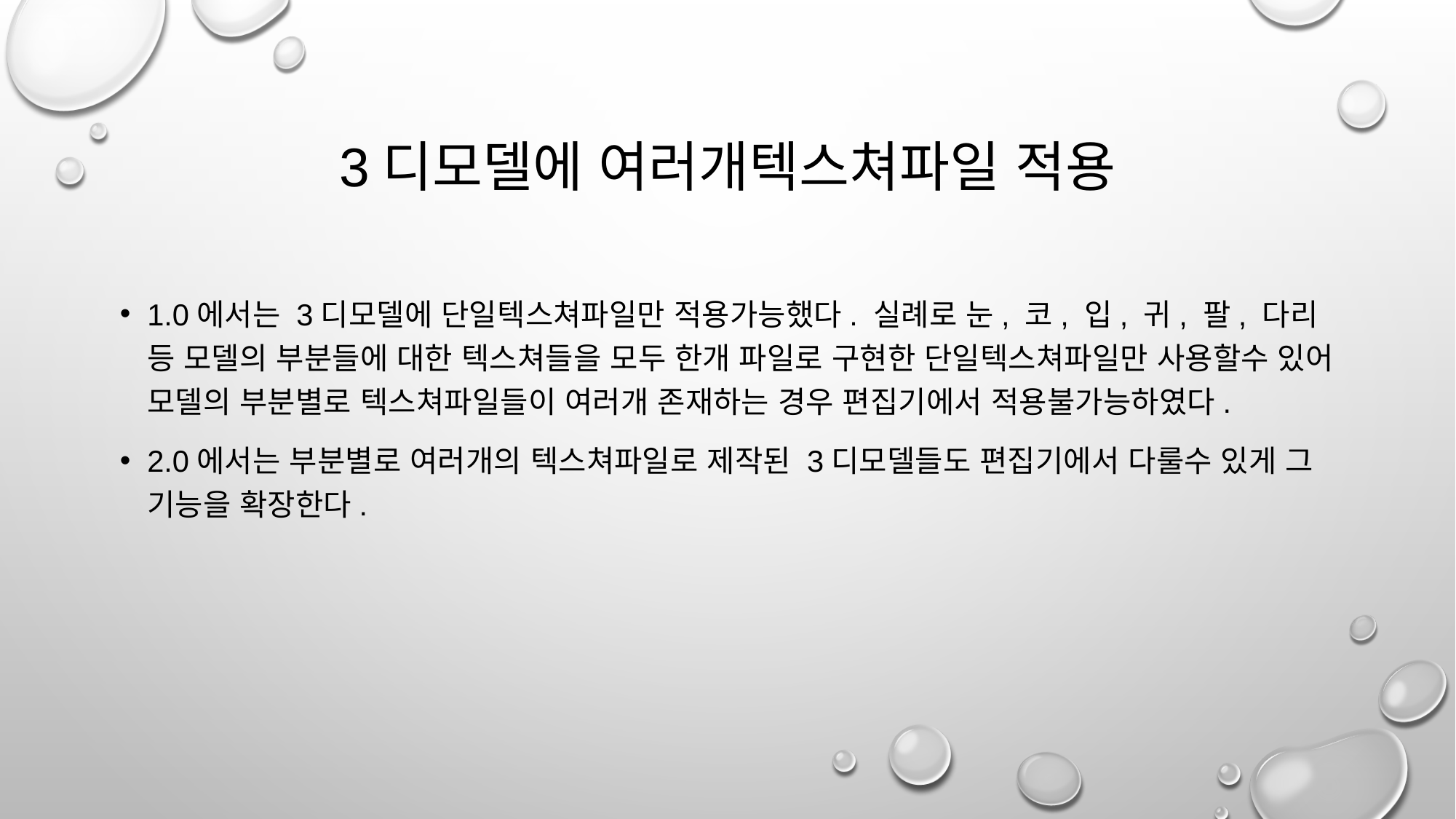

# 3디모델에 여러개텍스쳐파일 적용
1.0에서는 3디모델에 단일텍스쳐파일만 적용가능했다. 실례로 눈, 코, 입, 귀, 팔, 다리 등 모델의 부분들에 대한 텍스쳐들을 모두 한개 파일로 구현한 단일텍스쳐파일만 사용할수 있어 모델의 부분별로 텍스쳐파일들이 여러개 존재하는 경우 편집기에서 적용불가능하였다.
2.0에서는 부분별로 여러개의 텍스쳐파일로 제작된 3디모델들도 편집기에서 다룰수 있게 그 기능을 확장한다.